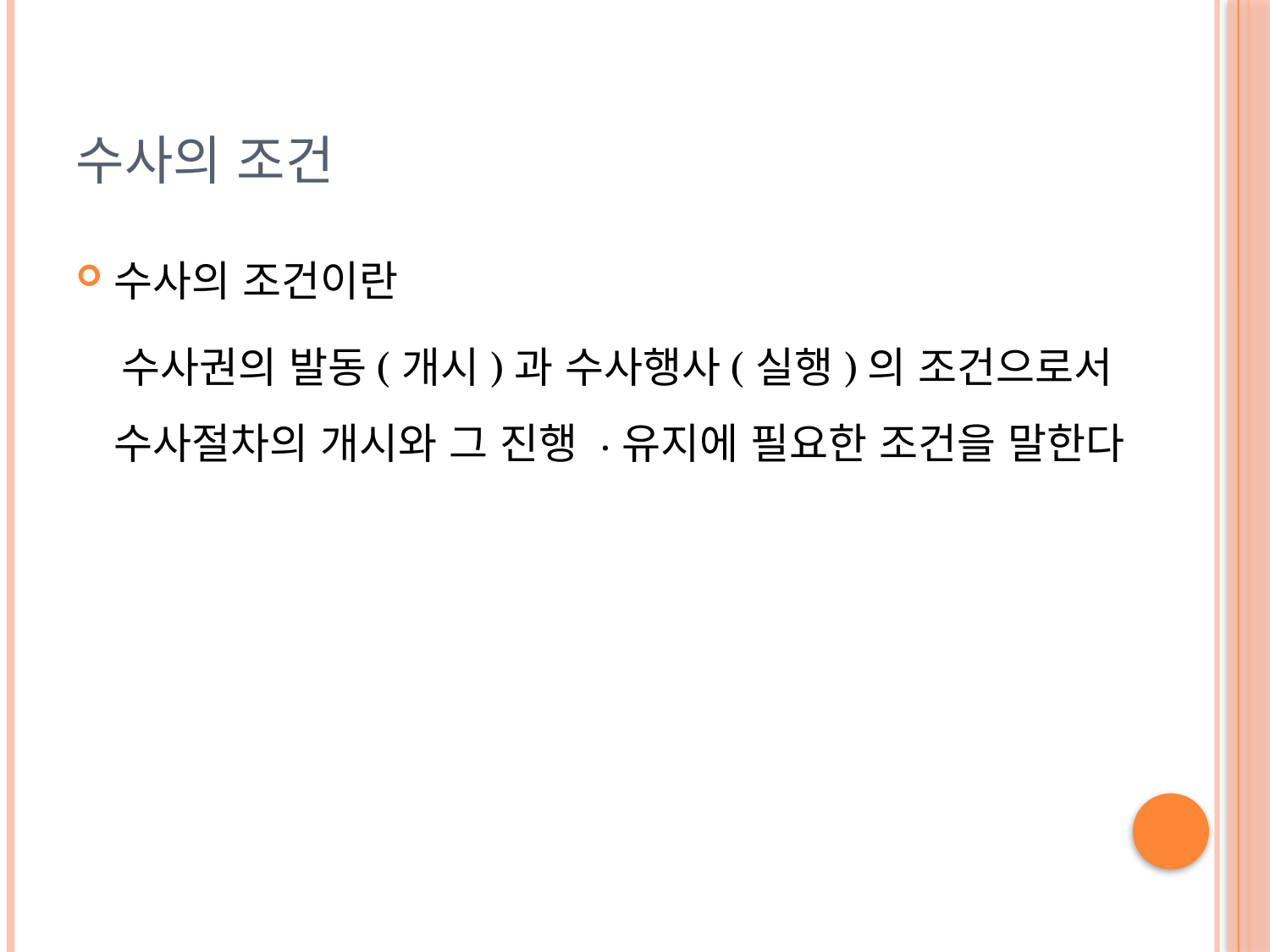

# 수사의 조건
수사의 조건이란
   수사권의 발동(개시)과 수사행사(실행)의 조건으로서 수사절차의 개시와 그 진행 ·유지에 필요한 조건을 말한다